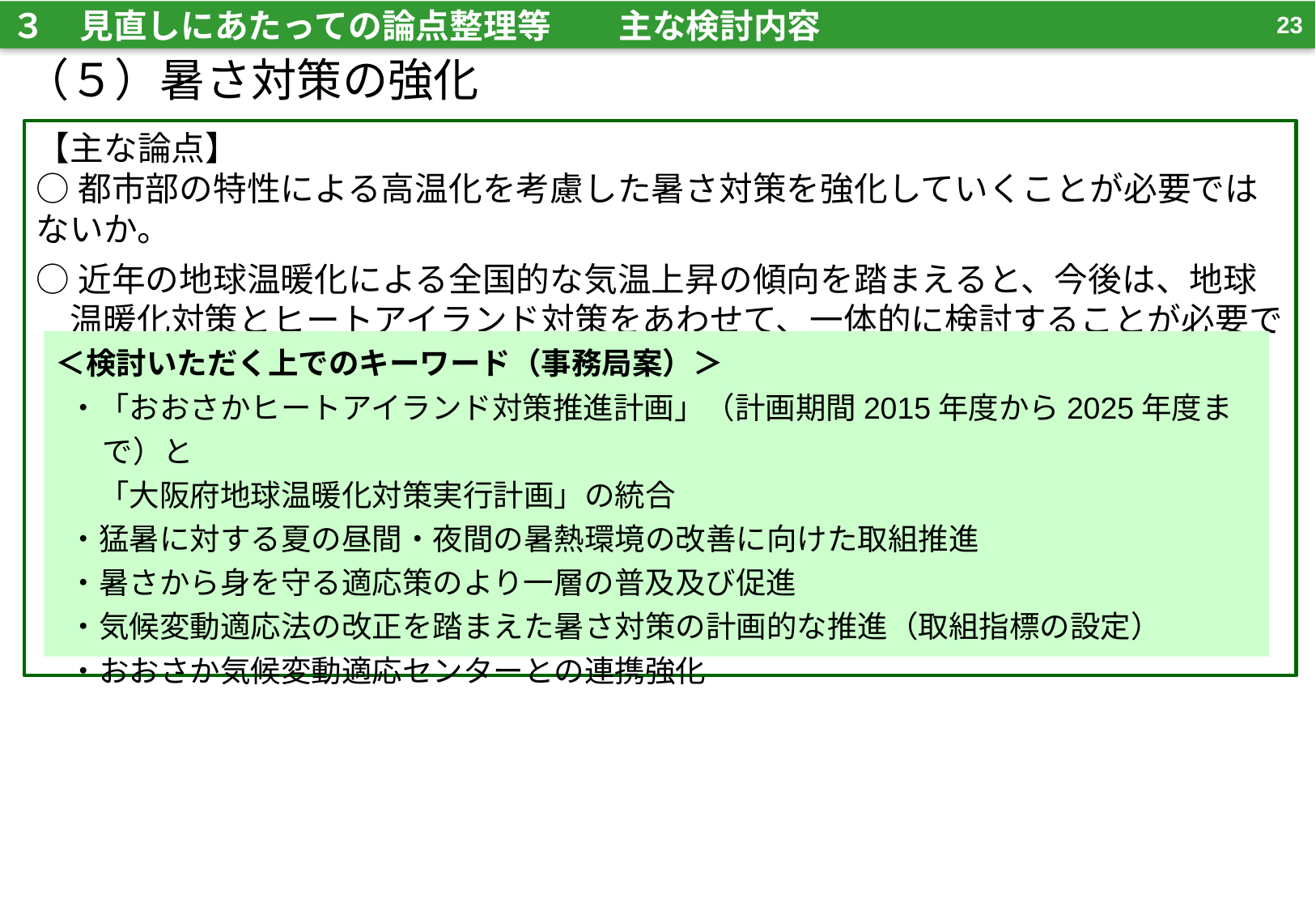

23
３　見直しにあたっての論点整理等　　主な検討内容
（５）暑さ対策の強化
【主な論点】
○都市部の特性による高温化を考慮した暑さ対策を強化していくことが必要ではないか。
○近年の地球温暖化による全国的な気温上昇の傾向を踏まえると、今後は、地球温暖化対策とヒートアイランド対策をあわせて、一体的に検討することが必要ではないか。

＜検討いただく上でのキーワード（事務局案）＞
・「おおさかヒートアイランド対策推進計画」（計画期間2015年度から2025年度まで）と
　「大阪府地球温暖化対策実行計画」の統合
・猛暑に対する夏の昼間・夜間の暑熱環境の改善に向けた取組推進
・暑さから身を守る適応策のより一層の普及及び促進
・気候変動適応法の改正を踏まえた暑さ対策の計画的な推進（取組指標の設定）
・おおさか気候変動適応センターとの連携強化